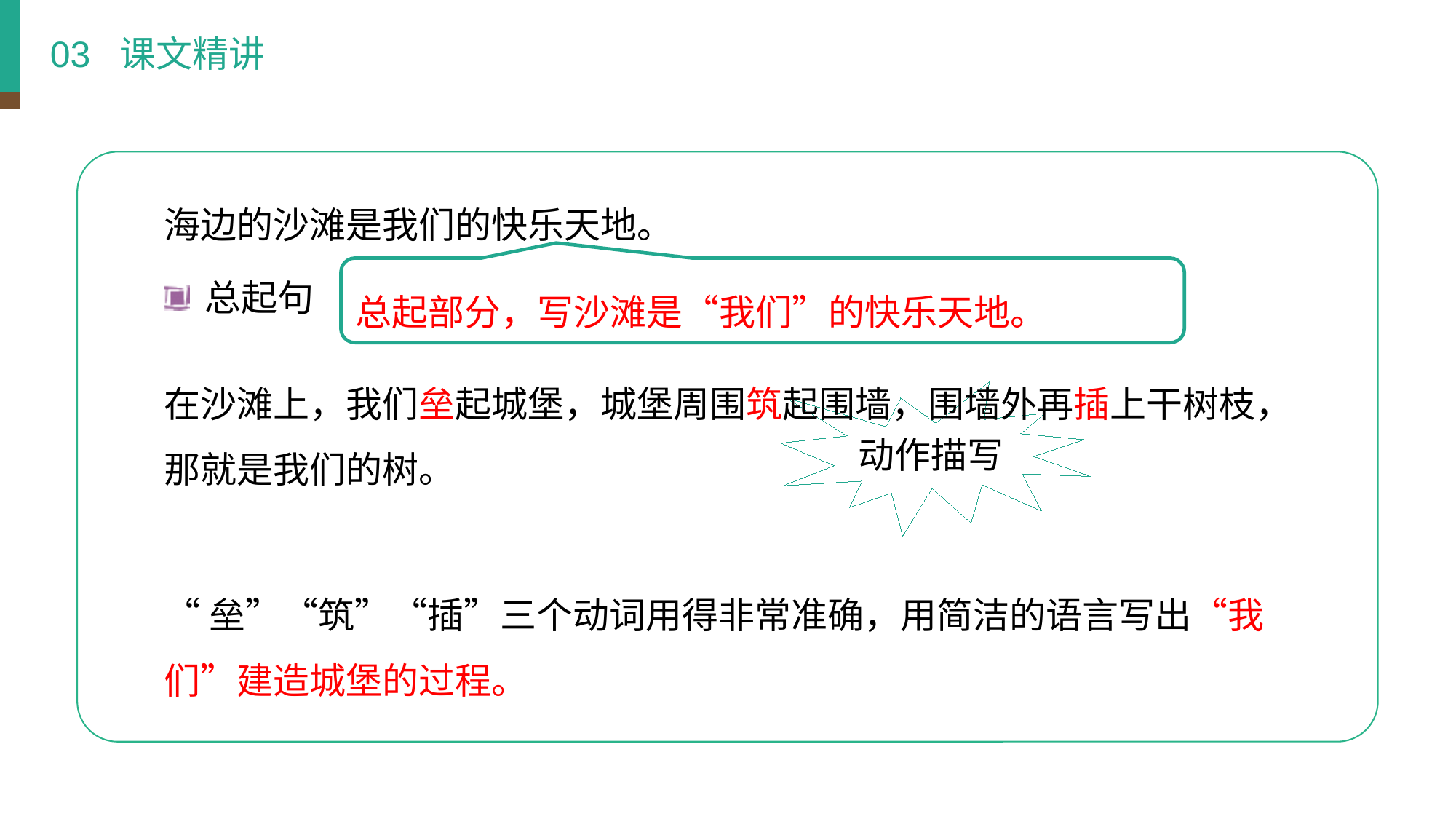

03  课文精讲
海边的沙滩是我们的快乐天地。
总起部分，写沙滩是“我们”的快乐天地。
总起句
在沙滩上，我们垒起城堡，城堡周围筑起围墙，围墙外再插上干树枝，那就是我们的树。
动作描写
“垒”“筑”“插”三个动词用得非常准确，用简洁的语言写出“我们”建造城堡的过程。